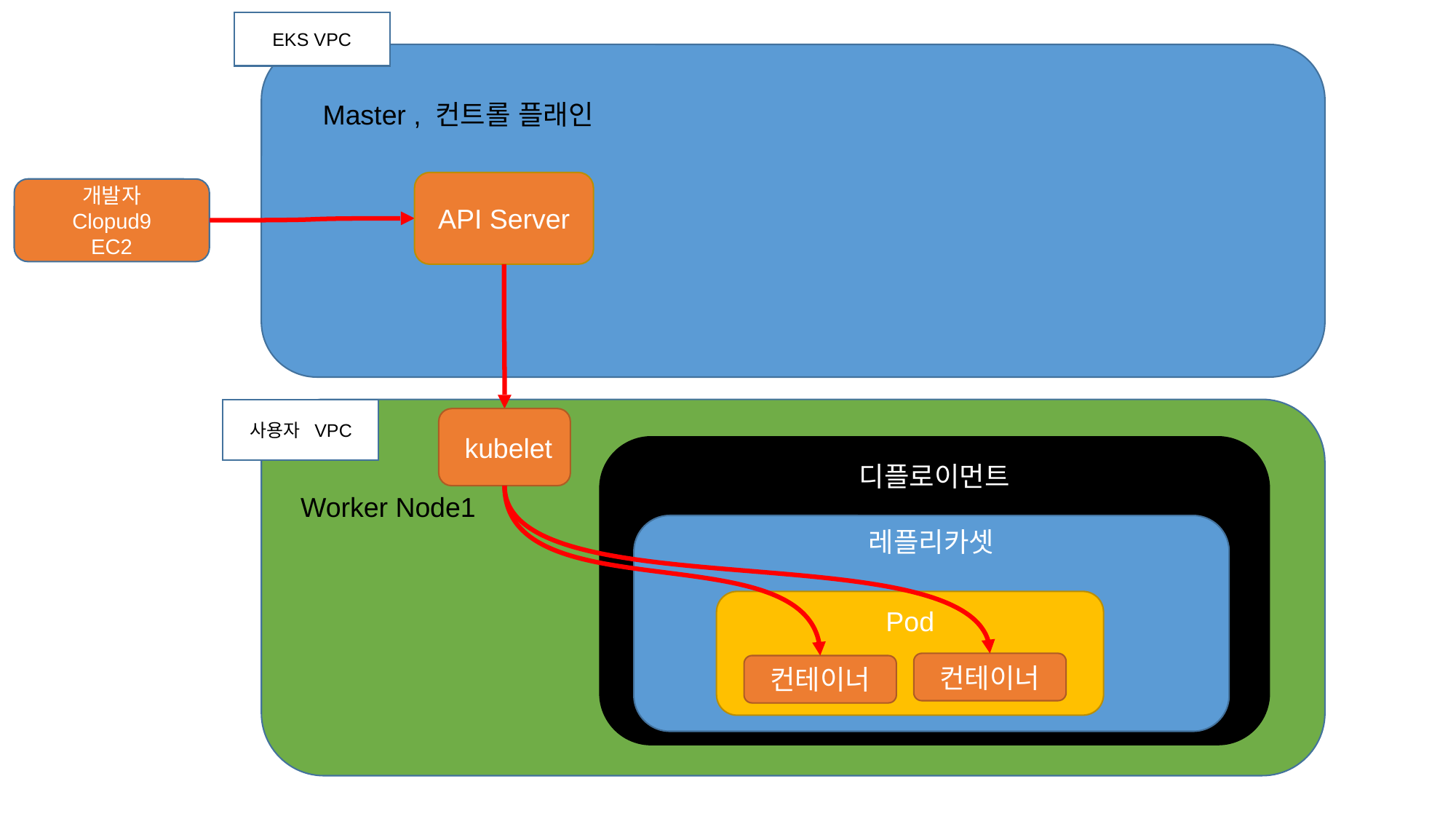

EKS VPC

Master , 컨트롤 플래인
API Server
개발자
Clopud9
EC2
사용자  VPC

 kubelet

디플로이먼트

Worker Node1
레플리카셋

Pod

컨테이너
컨테이너